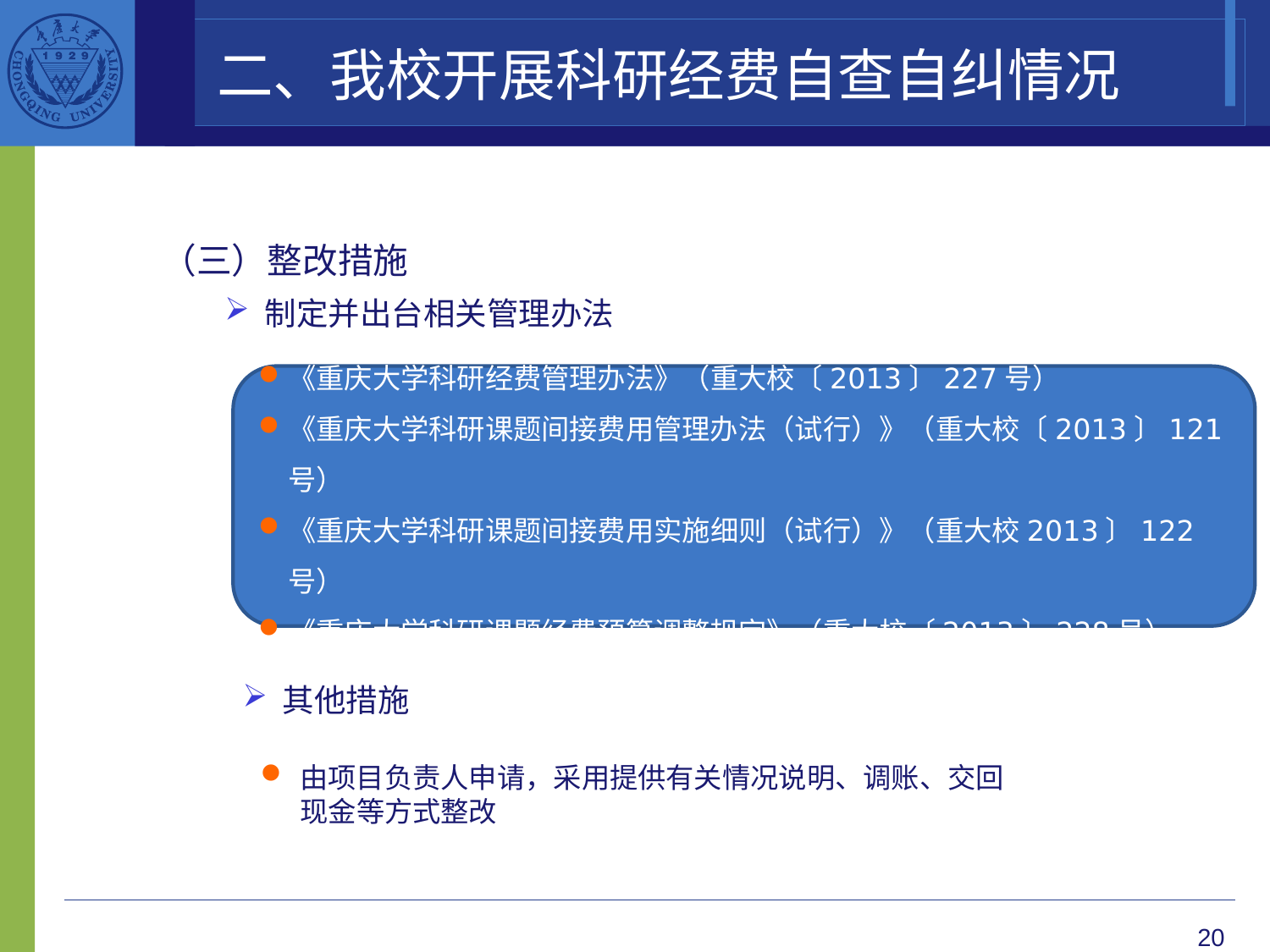

二、我校开展科研经费自查自纠情况
（三）整改措施
制定并出台相关管理办法
《重庆大学科研经费管理办法》（重大校〔2013〕227号）
《重庆大学科研课题间接费用管理办法（试行）》（重大校〔2013〕121号）
《重庆大学科研课题间接费用实施细则（试行）》（重大校2013〕122号）
《重庆大学科研课题经费预算调整规定》（重大校〔2013〕228号）

其他措施
由项目负责人申请，采用提供有关情况说明、调账、交回现金等方式整改
20